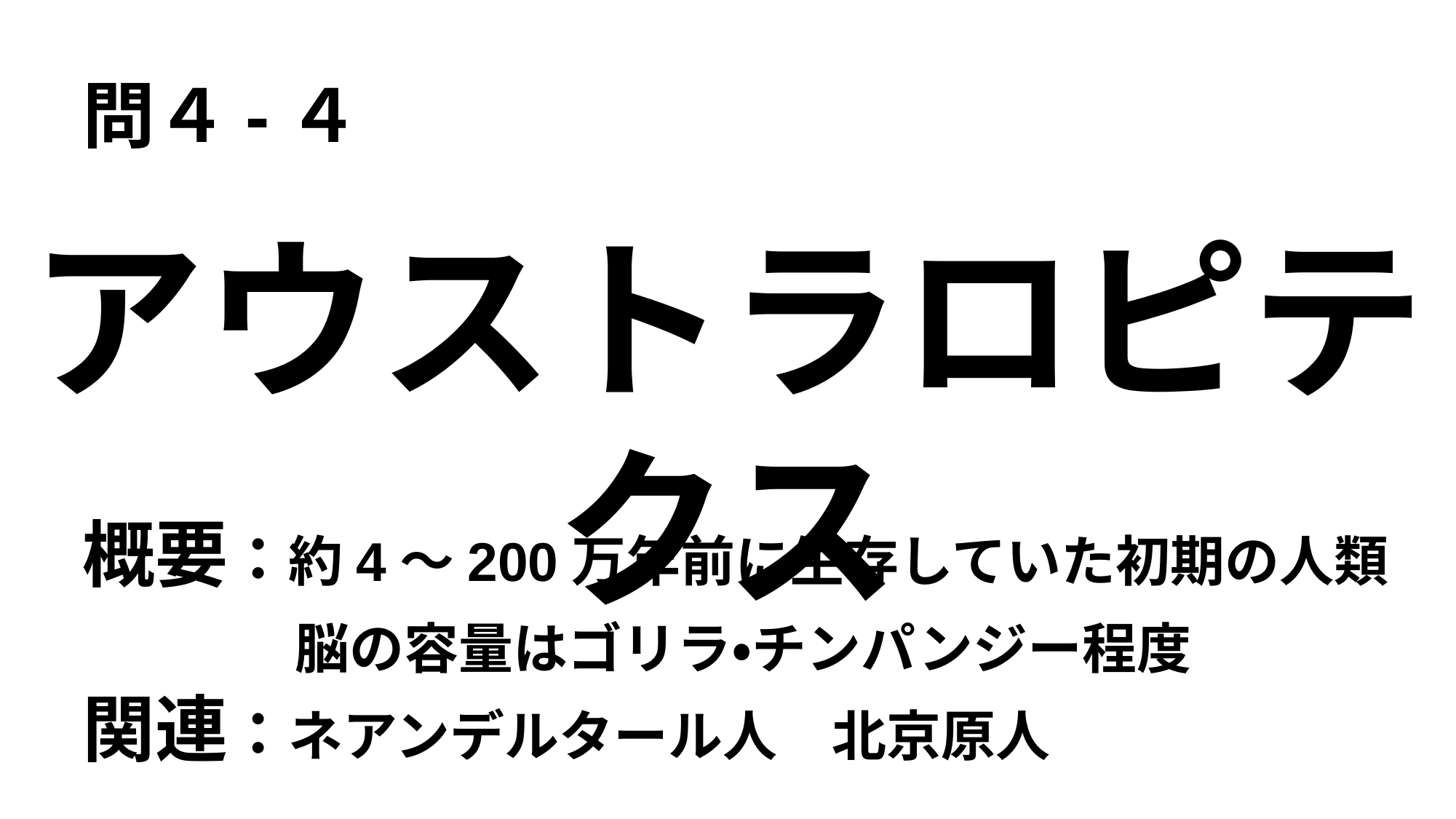

問４-４
アウストラロピテクス
概要：約4～200万年前に生存していた初期の人類
　　　脳の容量はゴリラ・チンパンジー程度
関連：ネアンデルタール人　北京原人